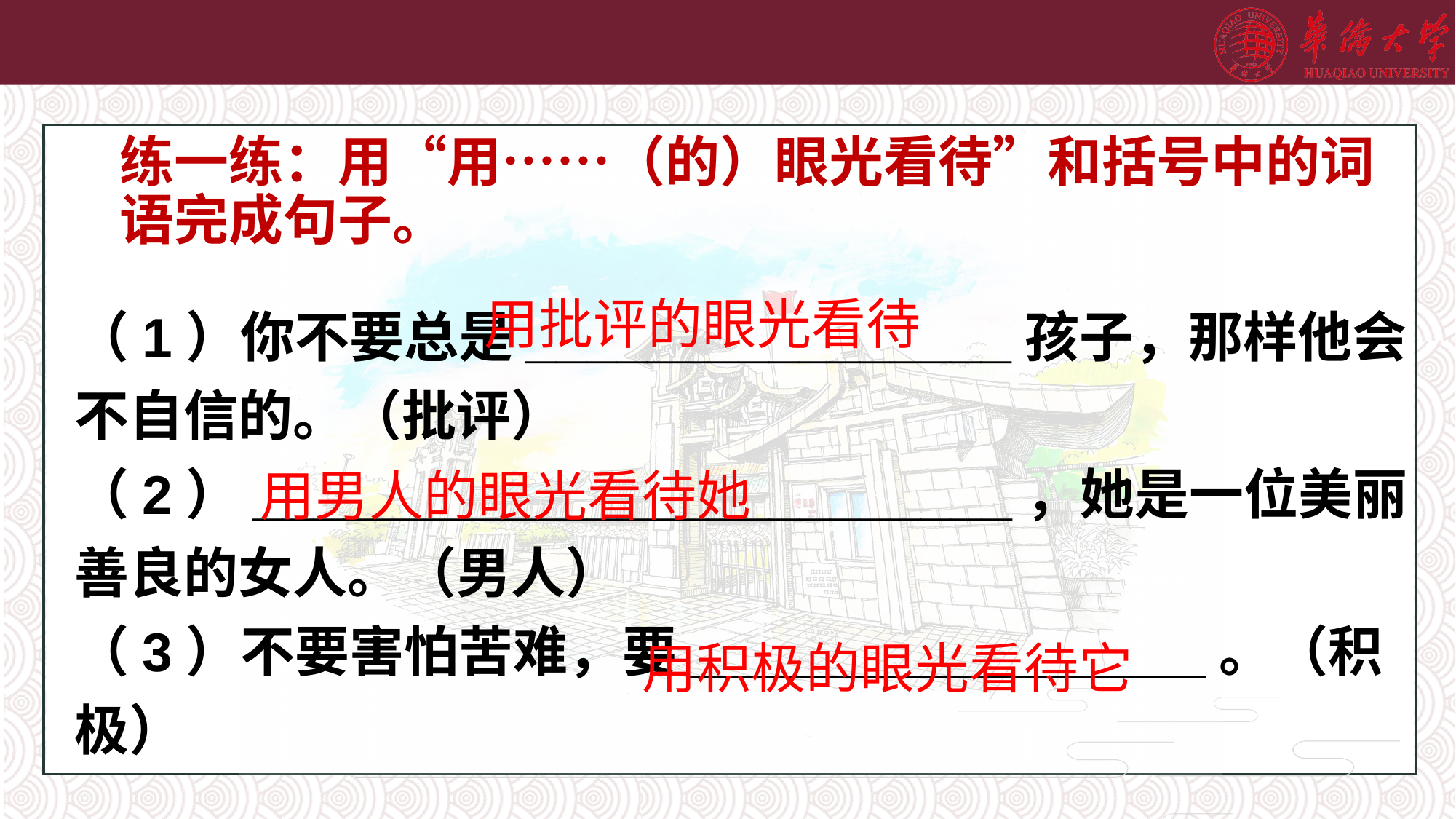

# 练一练：用“用……（的）眼光看待”和括号中的词语完成句子。
（1）你不要总是________________孩子，那样他会不自信的。（批评）
（2）_________________________，她是一位美丽善良的女人。（男人）
（3）不要害怕苦难，要_________________。（积极）

用批评的眼光看待
用男人的眼光看待她
用积极的眼光看待它